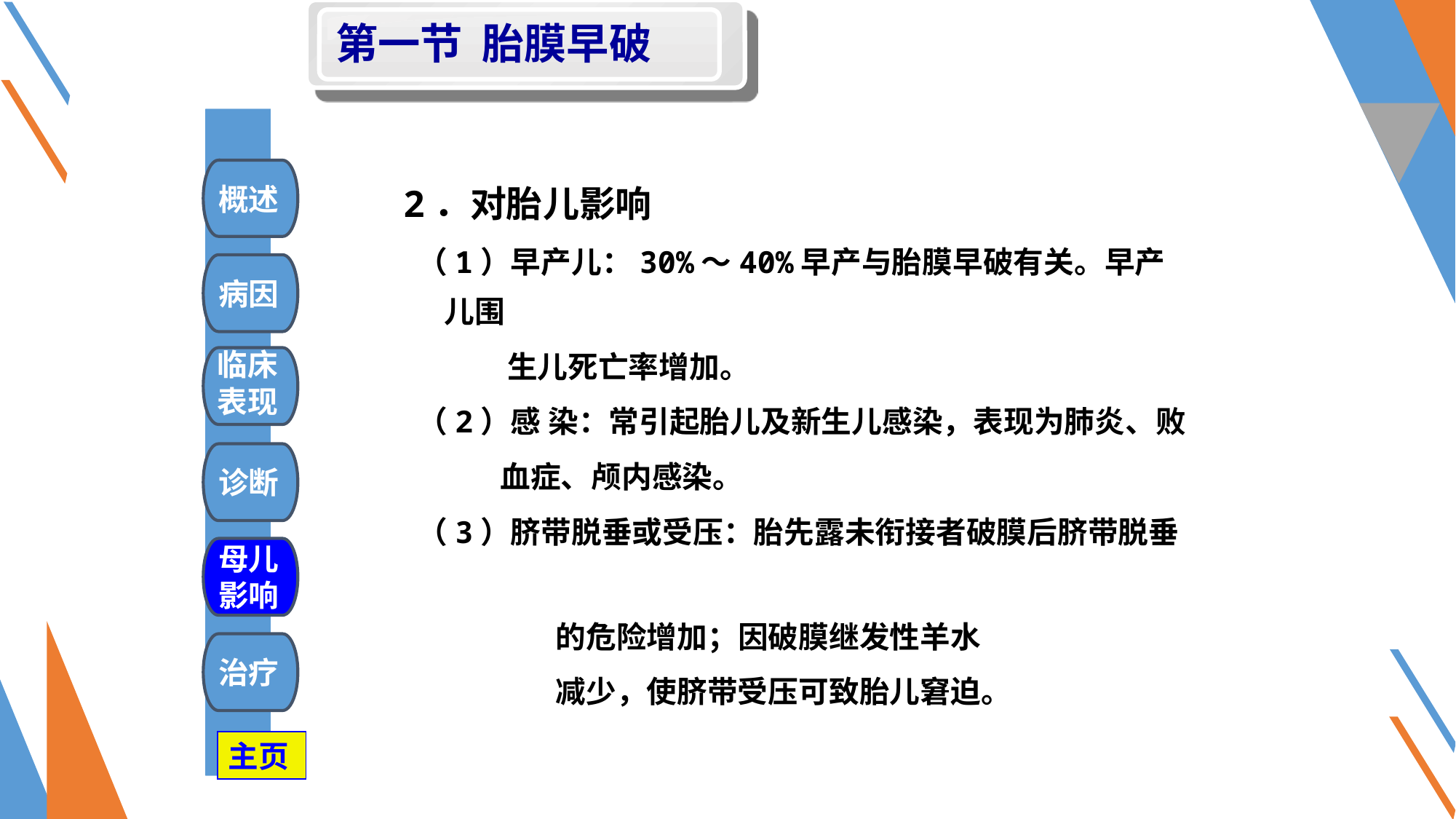

第一节  胎膜早破

#

概述
2．对胎儿影响
 （1）早产儿：30%～40%早产与胎膜早破有关。早产儿围
              生儿死亡率增加。
 （2）感 染：常引起胎儿及新生儿感染，表现为肺炎、败
             血症、颅内感染。
 （3）脐带脱垂或受压：胎先露未衔接者破膜后脐带脱垂
                     的危险增加；因破膜继发性羊水
                     减少，使脐带受压可致胎儿窘迫。

病因
临床
表现

诊断
母儿
影响
治疗
主页